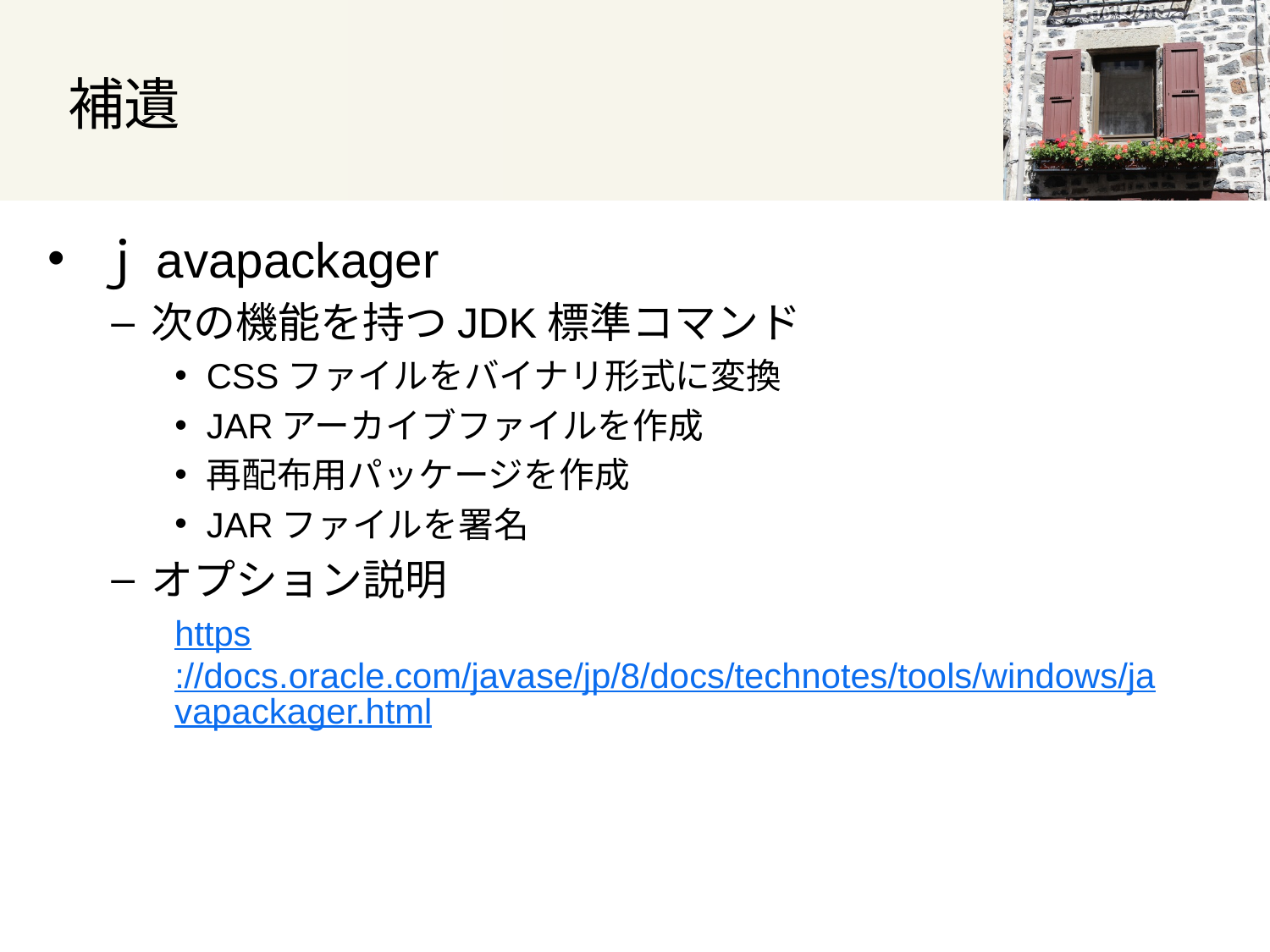

# 補遺
ｊavapackager
次の機能を持つJDK標準コマンド
CSSファイルをバイナリ形式に変換
JARアーカイブファイルを作成
再配布用パッケージを作成
JARファイルを署名
オプション説明
https://docs.oracle.com/javase/jp/8/docs/technotes/tools/windows/javapackager.html